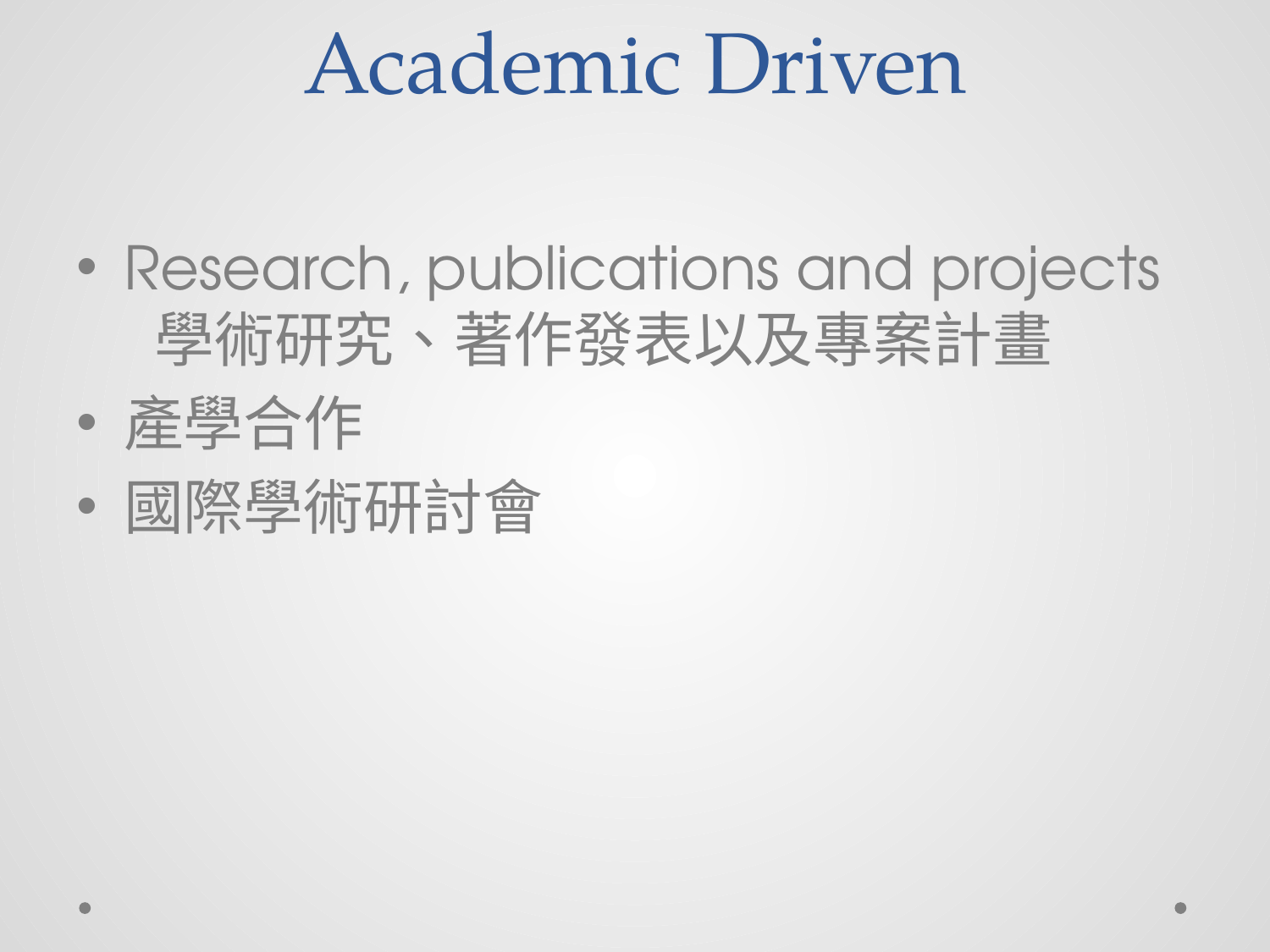

# Academic Driven
Research, publications and projects   學術研究、著作發表以及專案計畫
產學合作
國際學術研討會